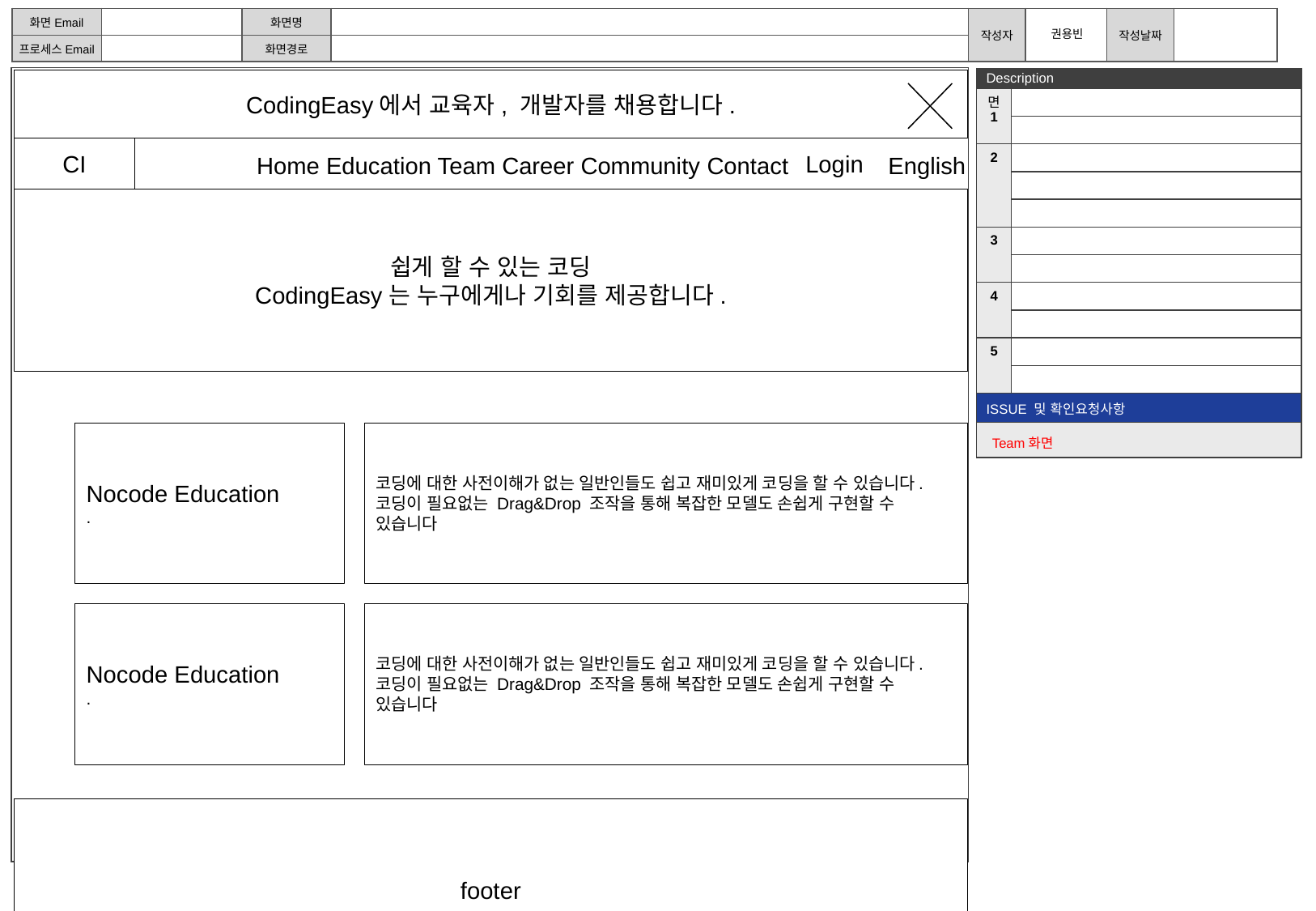

권용빈
#

| Description |  |
| --- | --- |
| 면 1 |  |
|  |  |
| 2 |  |
|  |  |
|  |  |
| 3 |  |
|  |  |
| 4 |  |
|  |  |
| 5 |  |
|  |  |
| ISSUE 및 확인요청사항 |  |
| Team화면 |  |
CodingEasy에서 교육자, 개발자를 채용합니다.
CI
Login
Home Education Team Career Community Contact
English
쉽게 할 수 있는 코딩
CodingEasy는 누구에게나 기회를 제공합니다.
코딩에 대한 사전이해가 없는 일반인들도 쉽고 재미있게 코딩을 할 수 있습니다.
코딩이 필요없는 Drag&Drop 조작을 통해 복잡한 모델도 손쉽게 구현할 수 있습니다
Nocode Education
.
Nocode Education
.
코딩에 대한 사전이해가 없는 일반인들도 쉽고 재미있게 코딩을 할 수 있습니다.
코딩이 필요없는 Drag&Drop 조작을 통해 복잡한 모델도 손쉽게 구현할 수 있습니다
footer